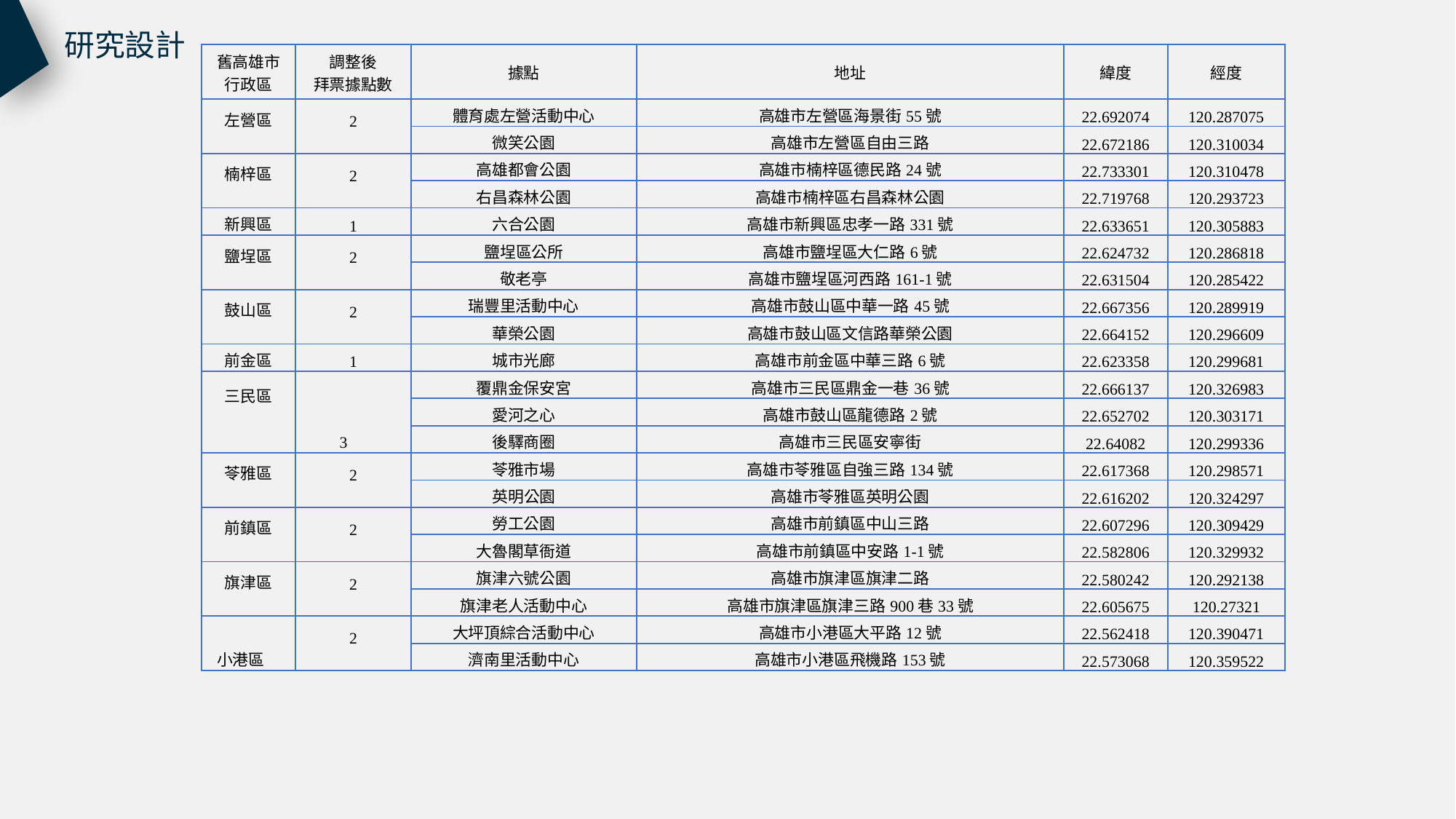

研究設計
| 舊高雄市 行政區 | 調整後 拜票據點數 | 據點 | 地址 | 緯度 | 經度 |
| --- | --- | --- | --- | --- | --- |
| 左營區 | 2 | 體育處左營活動中心 | 高雄市左營區海景街55號 | 22.692074 | 120.287075 |
|  |  | 微笑公園 | 高雄市左營區自由三路 | 22.672186 | 120.310034 |
| 楠梓區 | 2 | 高雄都會公園 | 高雄市楠梓區德民路24號 | 22.733301 | 120.310478 |
|  |  | 右昌森林公園 | 高雄市楠梓區右昌森林公園 | 22.719768 | 120.293723 |
| 新興區 | 1 | 六合公園 | 高雄市新興區忠孝一路331號 | 22.633651 | 120.305883 |
| 鹽埕區 | 2 | 鹽埕區公所 | 高雄市鹽埕區大仁路6號 | 22.624732 | 120.286818 |
|  |  | 敬老亭 | 高雄市鹽埕區河西路161-1號 | 22.631504 | 120.285422 |
| 鼓山區 | 2 | 瑞豐里活動中心 | 高雄市鼓山區中華一路45號 | 22.667356 | 120.289919 |
|  |  | 華榮公園 | 高雄市鼓山區文信路華榮公園 | 22.664152 | 120.296609 |
| 前金區 | 1 | 城市光廊 | 高雄市前金區中華三路6號 | 22.623358 | 120.299681 |
| 三民區 | 3 | 覆鼎金保安宮 | 高雄市三民區鼎金一巷36號 | 22.666137 | 120.326983 |
|  |  | 愛河之心 | 高雄市鼓山區龍德路2號 | 22.652702 | 120.303171 |
|  |  | 後驛商圈 | 高雄市三民區安寧街 | 22.64082 | 120.299336 |
| 苓雅區 | 2 | 苓雅市場 | 高雄市苓雅區自強三路134號 | 22.617368 | 120.298571 |
|  |  | 英明公園 | 高雄市苓雅區英明公園 | 22.616202 | 120.324297 |
| 前鎮區 | 2 | 勞工公園 | 高雄市前鎮區中山三路 | 22.607296 | 120.309429 |
|  |  | 大魯閣草衙道 | 高雄市前鎮區中安路1-1號 | 22.582806 | 120.329932 |
| 旗津區 | 2 | 旗津六號公園 | 高雄市旗津區旗津二路 | 22.580242 | 120.292138 |
|  |  | 旗津老人活動中心 | 高雄市旗津區旗津三路900巷33號 | 22.605675 | 120.27321 |
| 小港區 | 2 | 大坪頂綜合活動中心 | 高雄市小港區大平路12號 | 22.562418 | 120.390471 |
|  |  | 濟南里活動中心 | 高雄市小港區飛機路153號 | 22.573068 | 120.359522 |